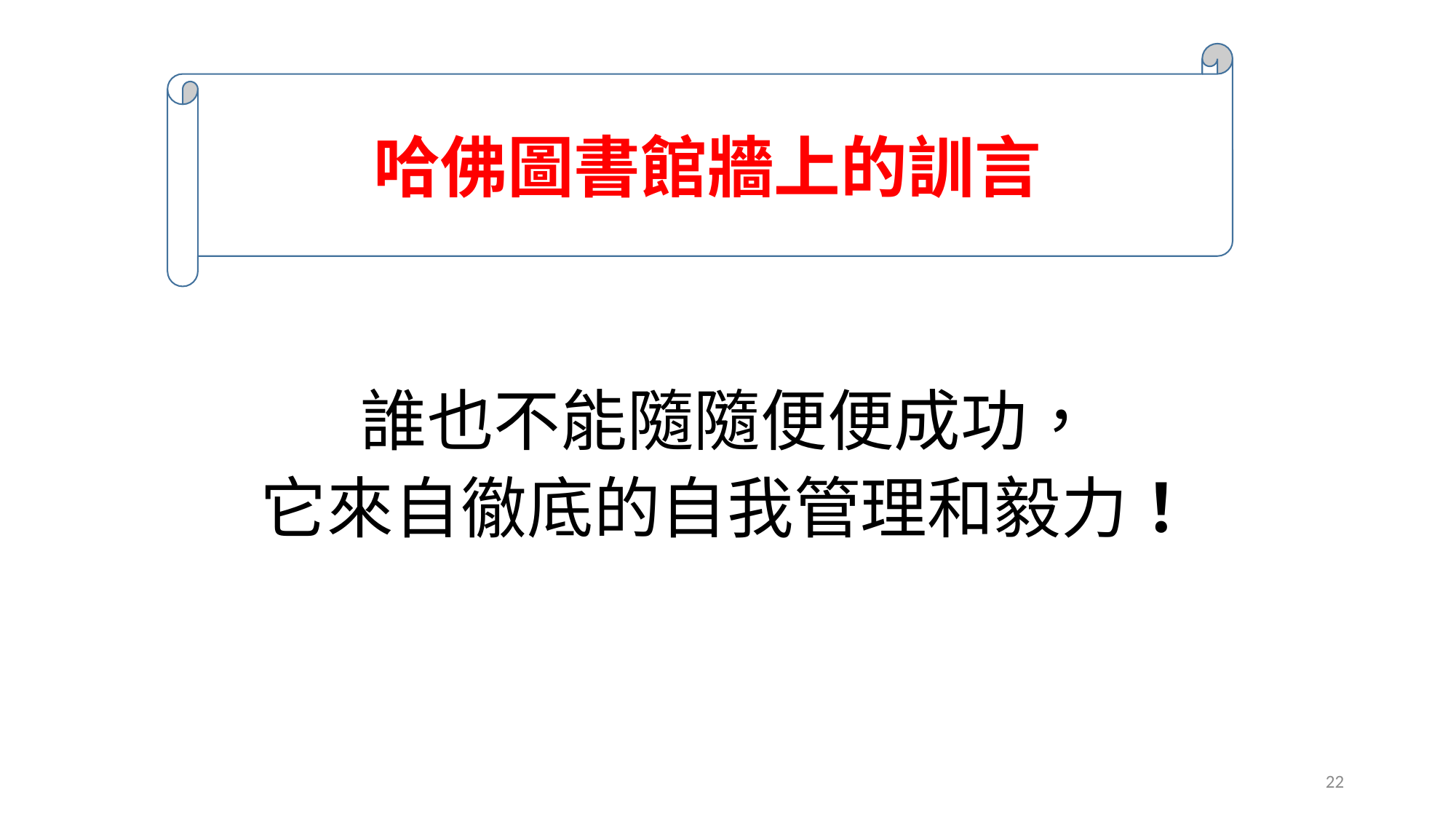

#
哈佛圖書館牆上的訓言
誰也不能隨隨便便成功，
它來自徹底的自我管理和毅力！
22